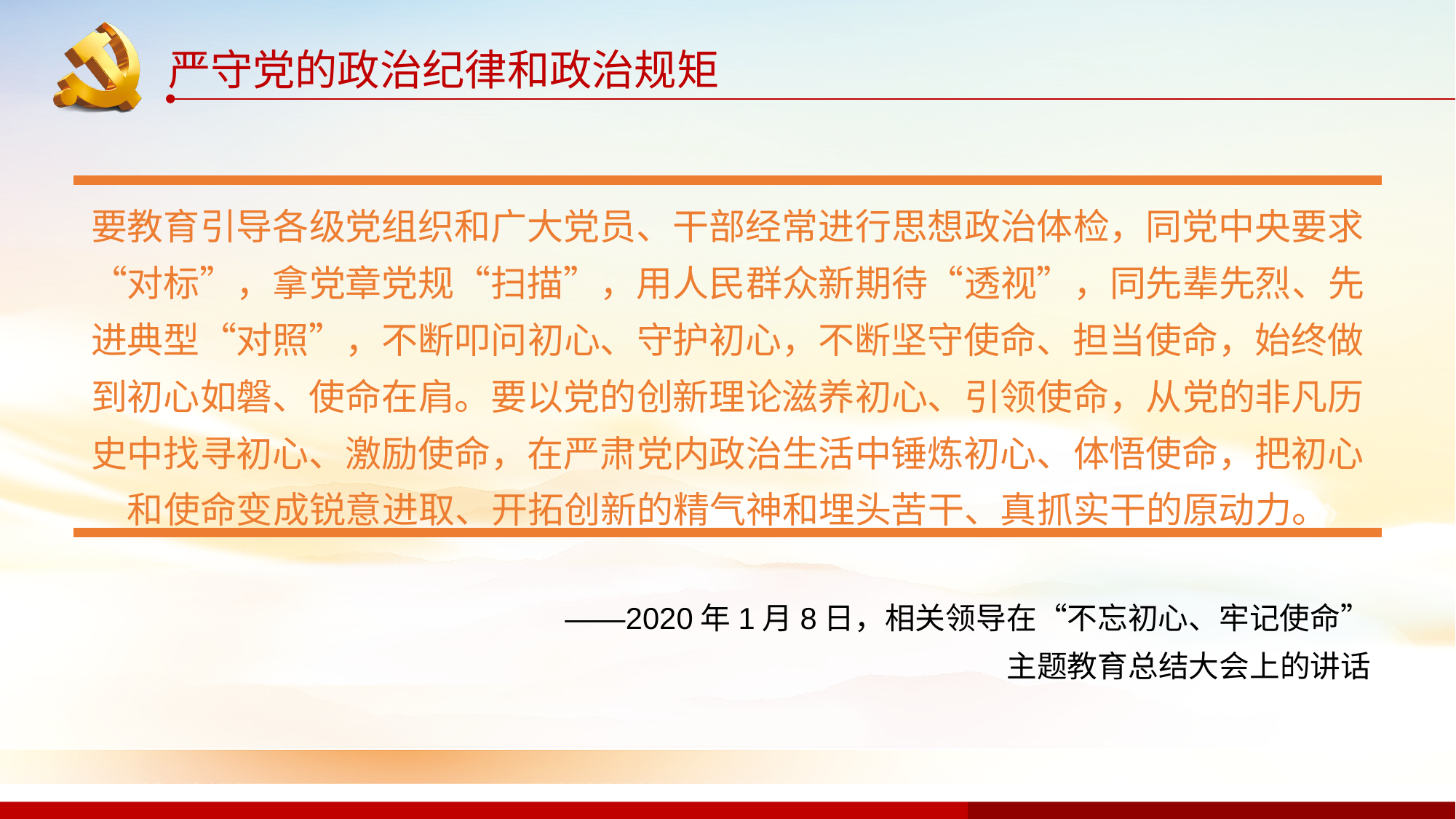

严守党的政治纪律和政治规矩

要教育引导各级党组织和广大党员、干部经常进行思想政治体检，同党中央要求“对标”，拿党章党规“扫描”，用人民群众新期待“透视”，同先辈先烈、先进典型“对照”，不断叩问初心、守护初心，不断坚守使命、担当使命，始终做到初心如磐、使命在肩。要以党的创新理论滋养初心、引领使命，从党的非凡历史中找寻初心、激励使命，在严肃党内政治生活中锤炼初心、体悟使命，把初心和使命变成锐意进取、开拓创新的精气神和埋头苦干、真抓实干的原动力。
——2020年1月8日，相关领导在“不忘初心、牢记使命”主题教育总结大会上的讲话